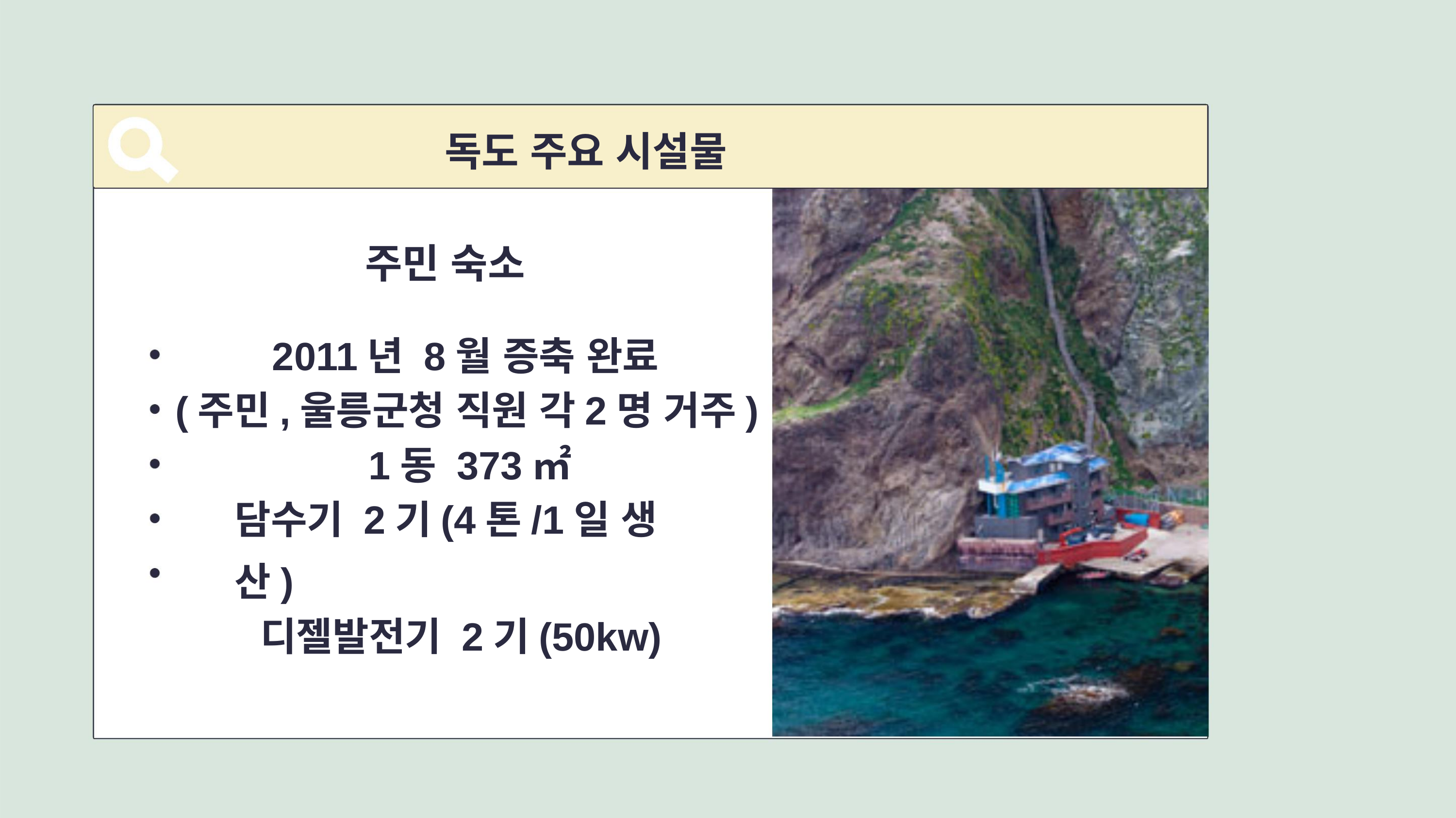

독도 주요 시설물
주민 숙소
2011년 8월 증축 완료
(주민,울릉군청 직원 각2명 거주)
1동 373㎡
담수기 2기(4톤/1일 생산)
디젤발전기 2기(50kw)